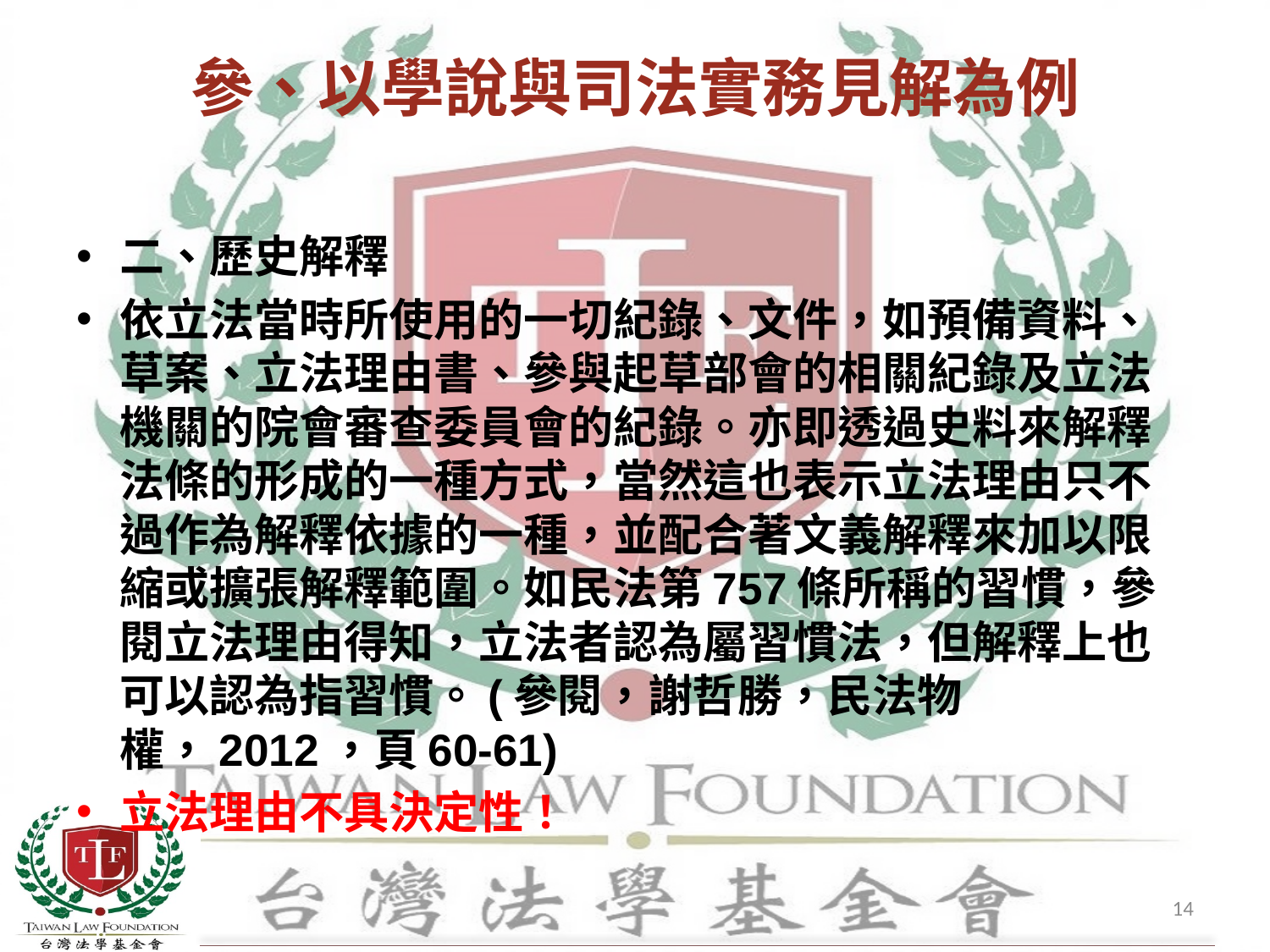

# 參、以學說與司法實務見解為例
二、歷史解釋
依立法當時所使用的一切紀錄、文件，如預備資料、草案、立法理由書、參與起草部會的相關紀錄及立法機關的院會審查委員會的紀錄。亦即透過史料來解釋法條的形成的一種方式，當然這也表示立法理由只不過作為解釋依據的一種，並配合著文義解釋來加以限縮或擴張解釋範圍。如民法第757條所稱的習慣，參閱立法理由得知，立法者認為屬習慣法，但解釋上也可以認為指習慣。(參閱，謝哲勝，民法物權，2012，頁60-61)
立法理由不具決定性！

14